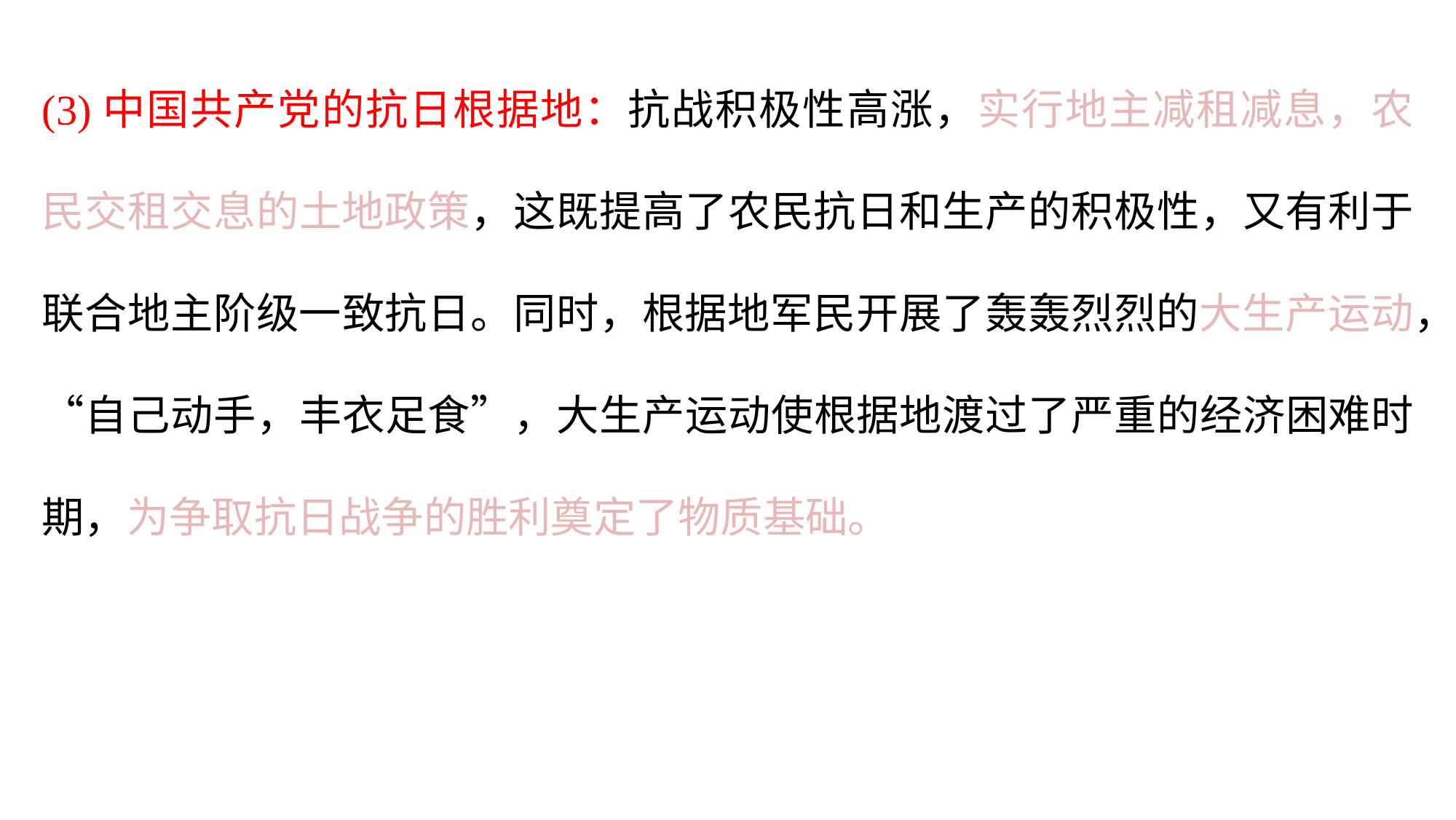

(3)中国共产党的抗日根据地：抗战积极性高涨，实行地主减租减息，农民交租交息的土地政策，这既提高了农民抗日和生产的积极性，又有利于联合地主阶级一致抗日。同时，根据地军民开展了轰轰烈烈的大生产运动，“自己动手，丰衣足食”，大生产运动使根据地渡过了严重的经济困难时期，为争取抗日战争的胜利奠定了物质基础。